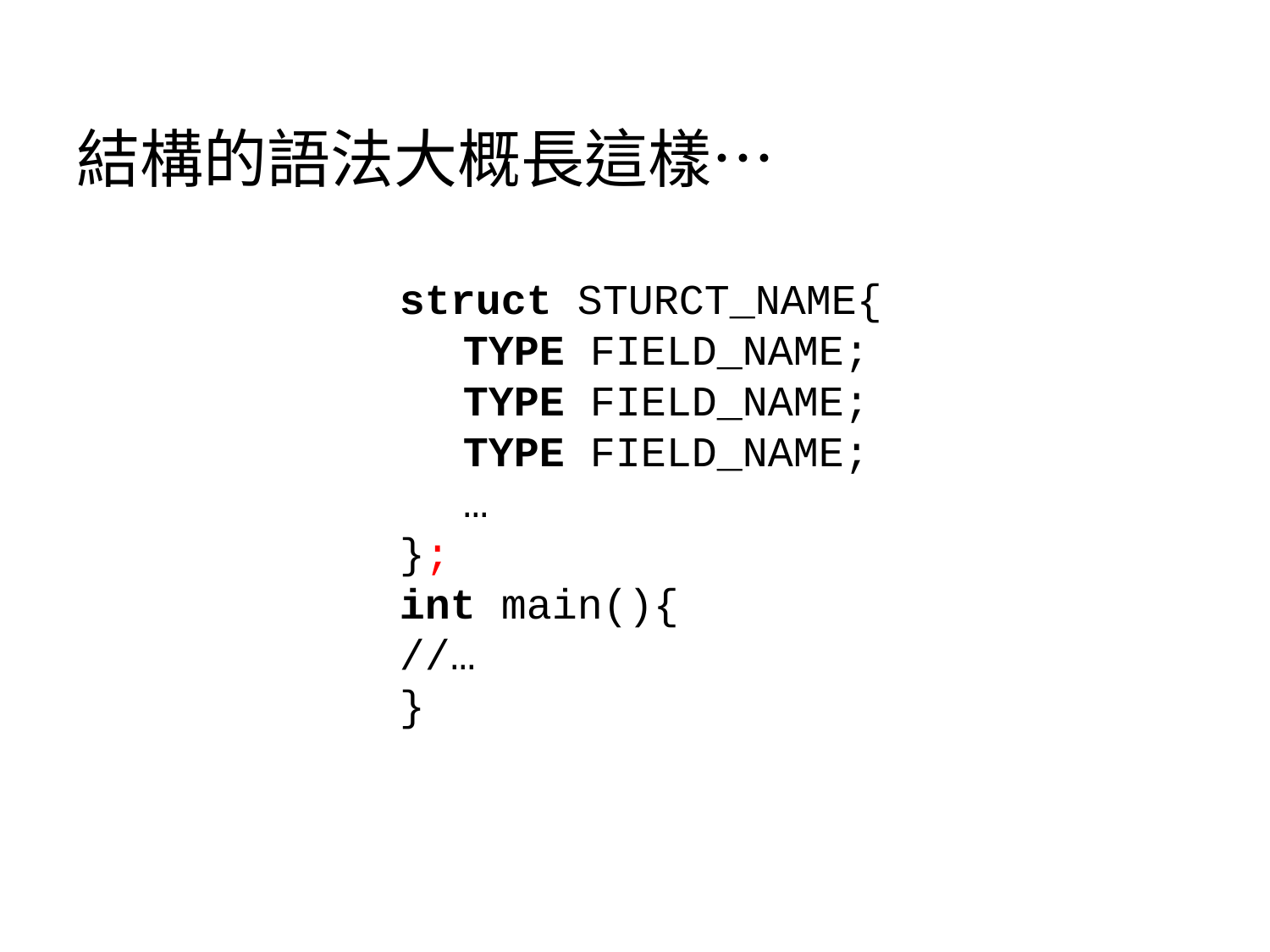

# 結構的語法大概長這樣…
struct STURCT_NAME{
TYPE FIELD_NAME;
TYPE FIELD_NAME;
TYPE FIELD_NAME;
…
};
int main(){
//…
}